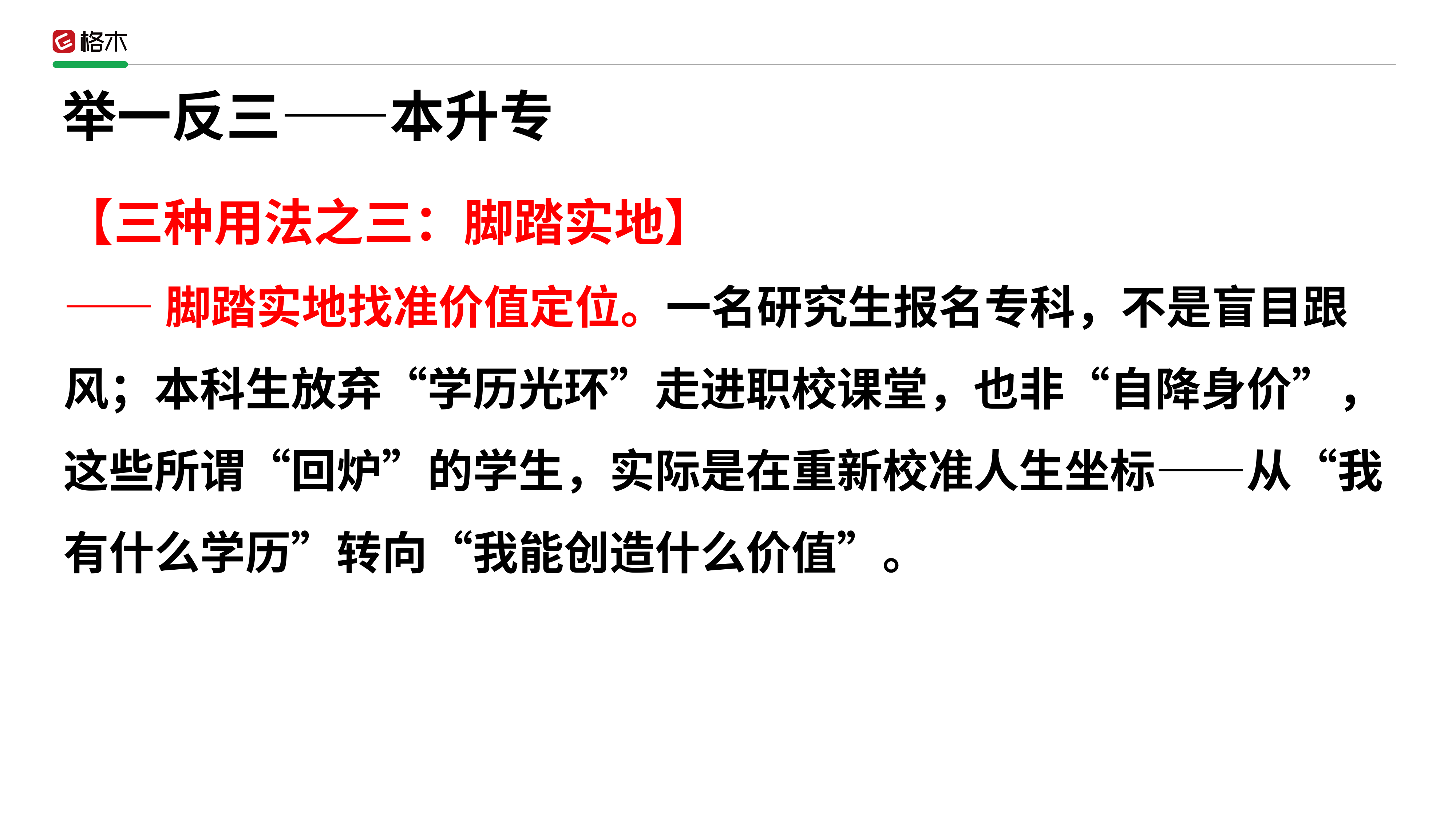

举一反三——本升专
【三种用法之三：脚踏实地】
——脚踏实地找准价值定位。一名研究生报名专科，不是盲目跟风；本科生放弃“学历光环”走进职校课堂，也非“自降身价”，这些所谓“回炉”的学生，实际是在重新校准人生坐标——从“我有什么学历”转向“我能创造什么价值”。